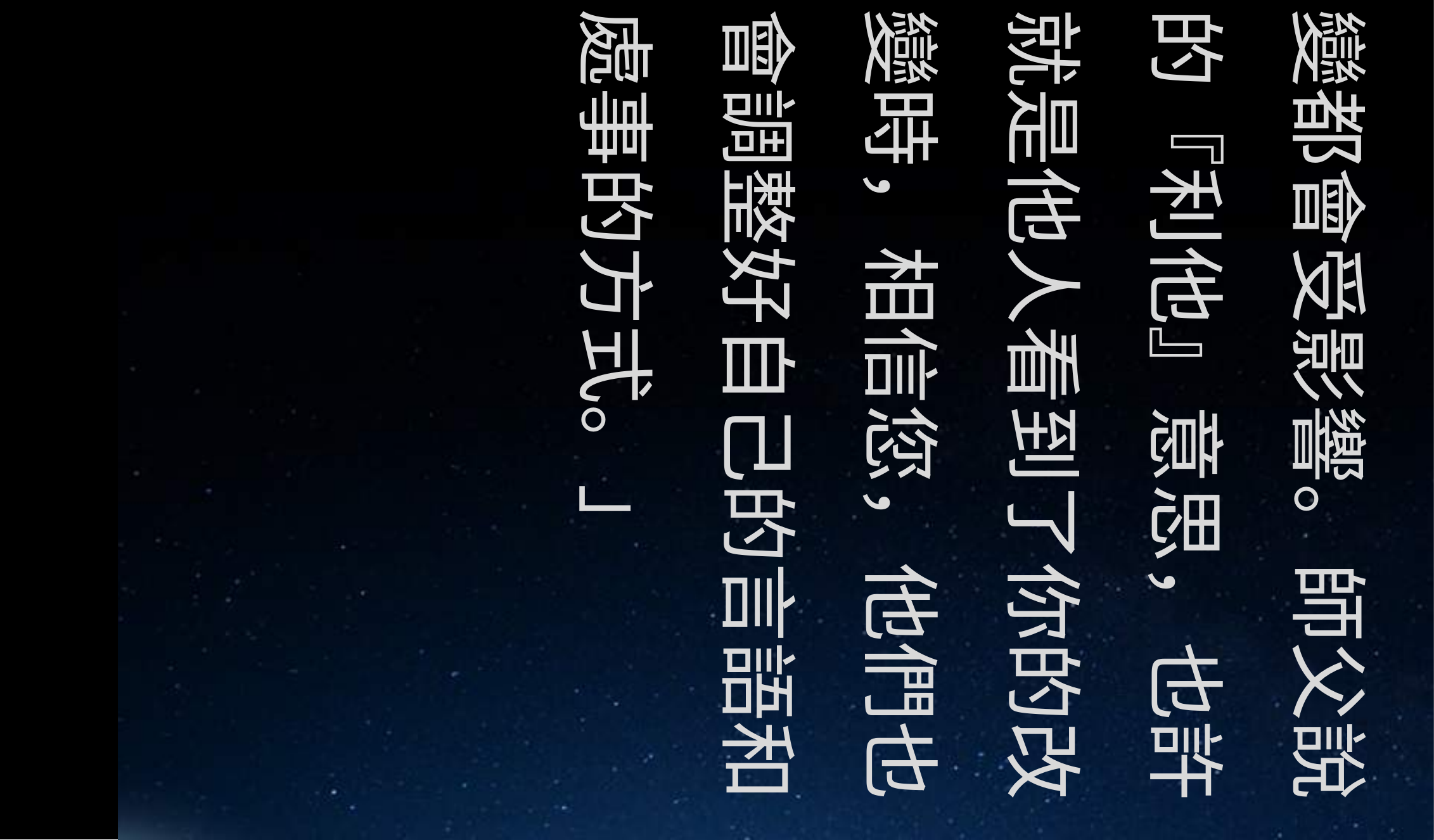

變都會受影響。師父說的『利他』意思，也許就是他人看到了你的改變時，相信您，他們也會調整好自己的言語和處事的方式。」